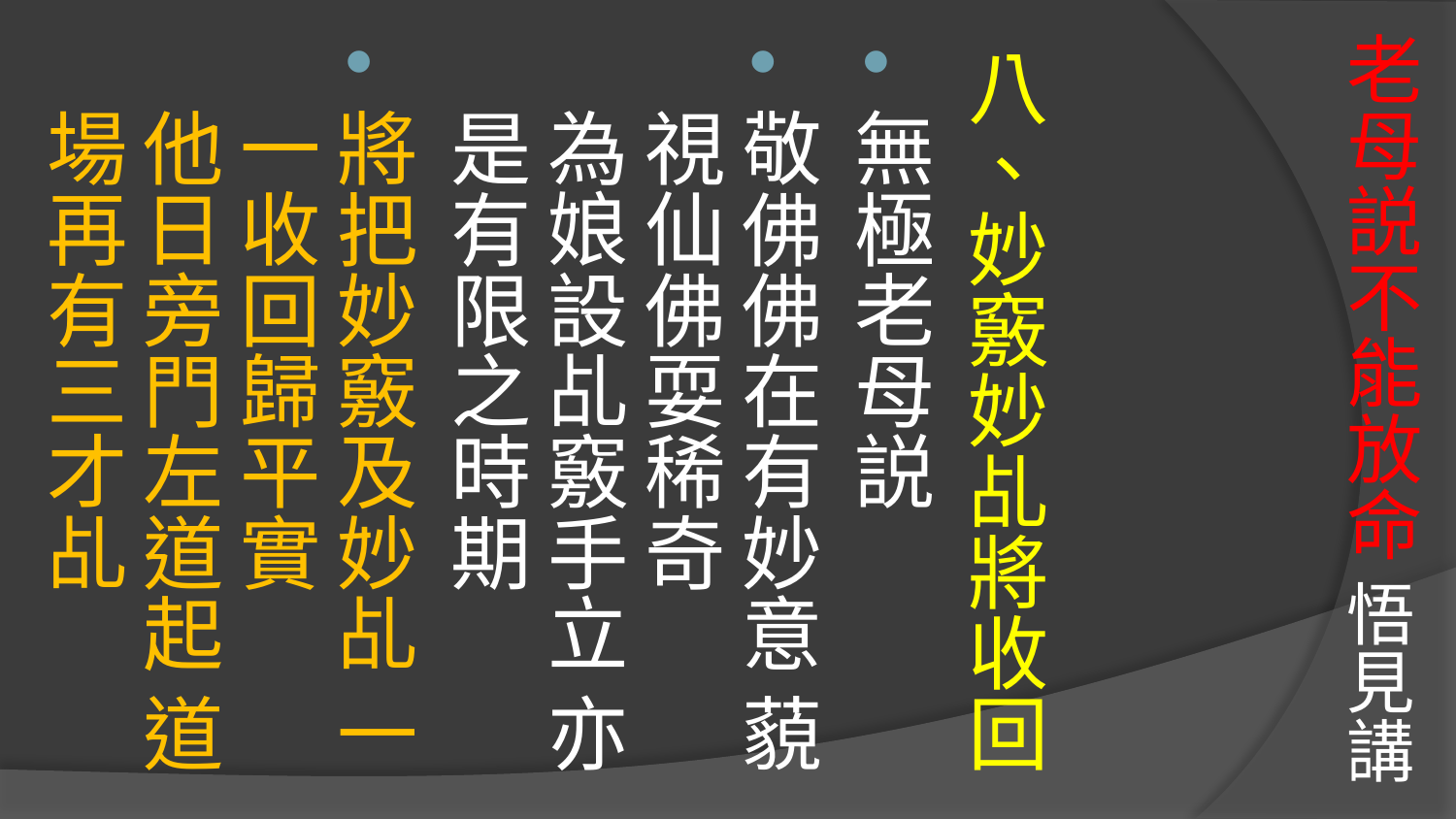

# 老母説不能放命 悟見講
八、妙竅妙乩將收回
無極老母説
敬佛佛在有妙意 藐視仙佛耍稀奇
為娘設乩竅手立 亦是有限之時期
將把妙竅及妙乩 一一收回歸平實
他日旁門左道起 道場再有三才乩